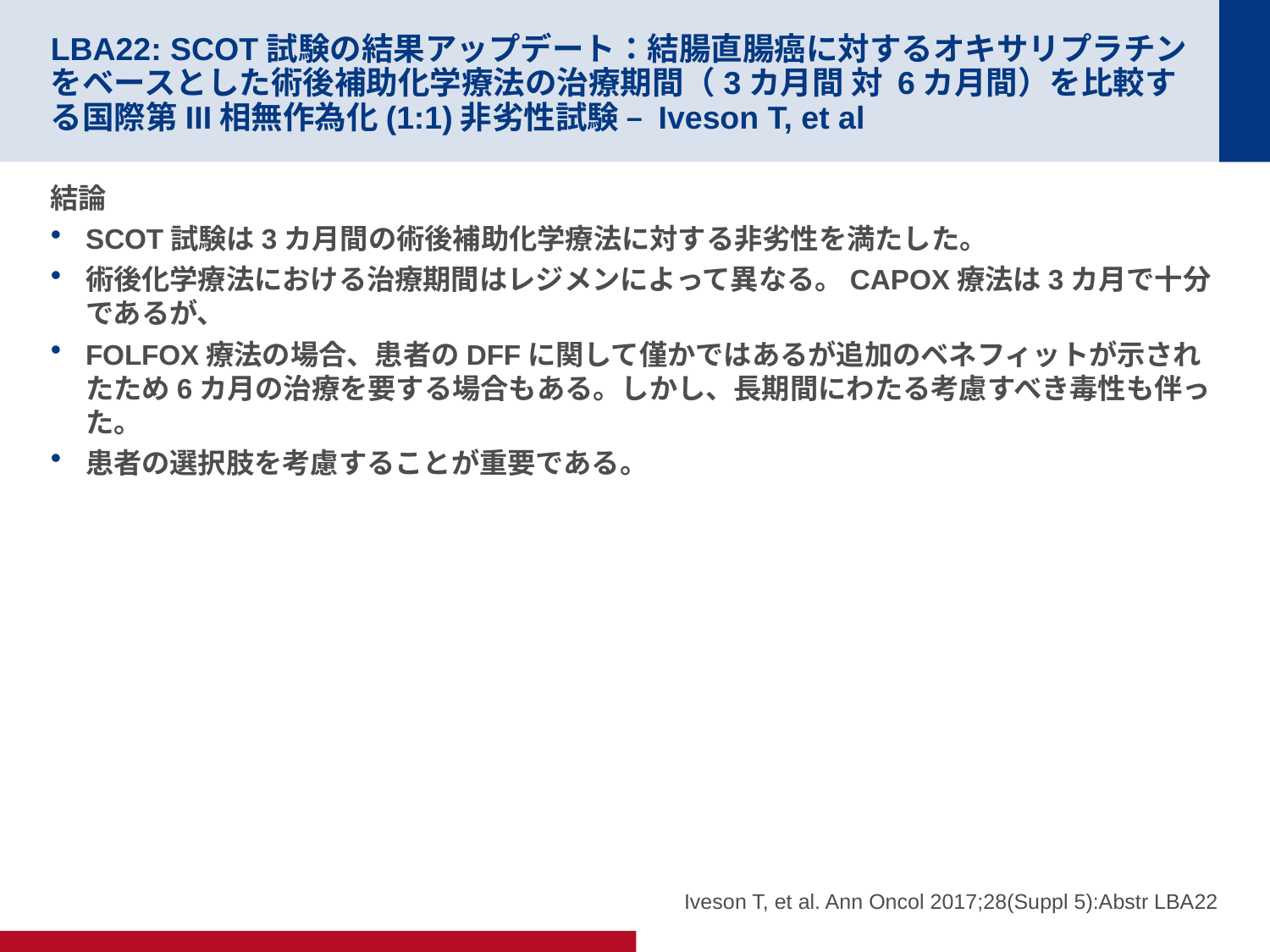

# LBA22: SCOT試験の結果アップデート：結腸直腸癌に対するオキサリプラチンをベースとした術後補助化学療法の治療期間（3カ月間 対 6カ月間）を比較する国際第III相無作為化(1:1)非劣性試験 – Iveson T, et al
結論
SCOT試験は3カ月間の術後補助化学療法に対する非劣性を満たした。
術後化学療法における治療期間はレジメンによって異なる。CAPOX療法は3カ月で十分であるが、
FOLFOX療法の場合、患者のDFFに関して僅かではあるが追加のベネフィットが示されたため6カ月の治療を要する場合もある。しかし、長期間にわたる考慮すべき毒性も伴った。
患者の選択肢を考慮することが重要である。

Iveson T, et al. Ann Oncol 2017;28(Suppl 5):Abstr LBA22